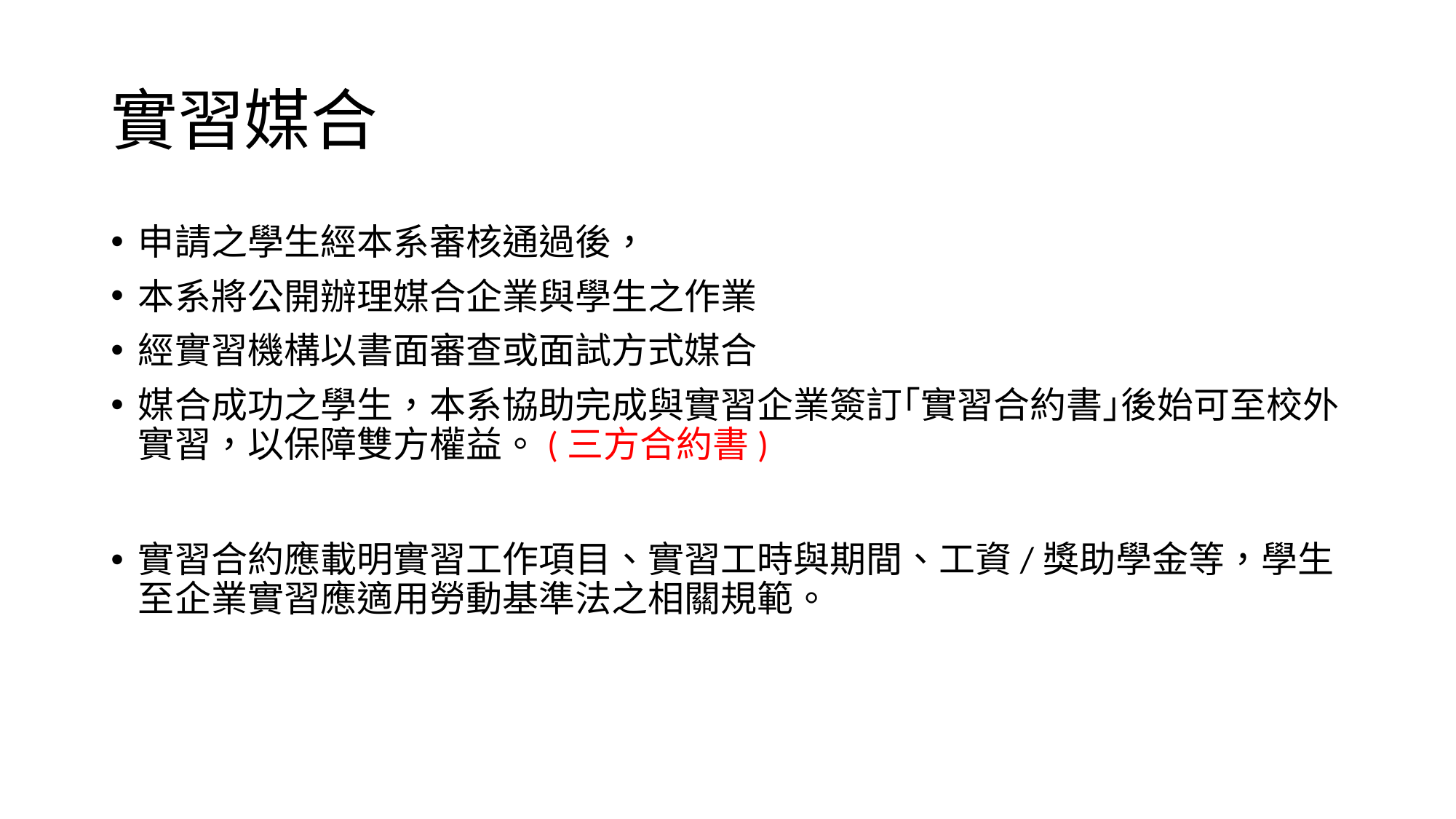

# 實習媒合
申請之學生經本系審核通過後，
本系將公開辦理媒合企業與學生之作業
經實習機構以書面審查或面試方式媒合
媒合成功之學生，本系協助完成與實習企業簽訂｢實習合約書｣後始可至校外實習，以保障雙方權益。(三方合約書)

實習合約應載明實習工作項目、實習工時與期間、工資/獎助學金等，學生至企業實習應適用勞動基準法之相關規範。